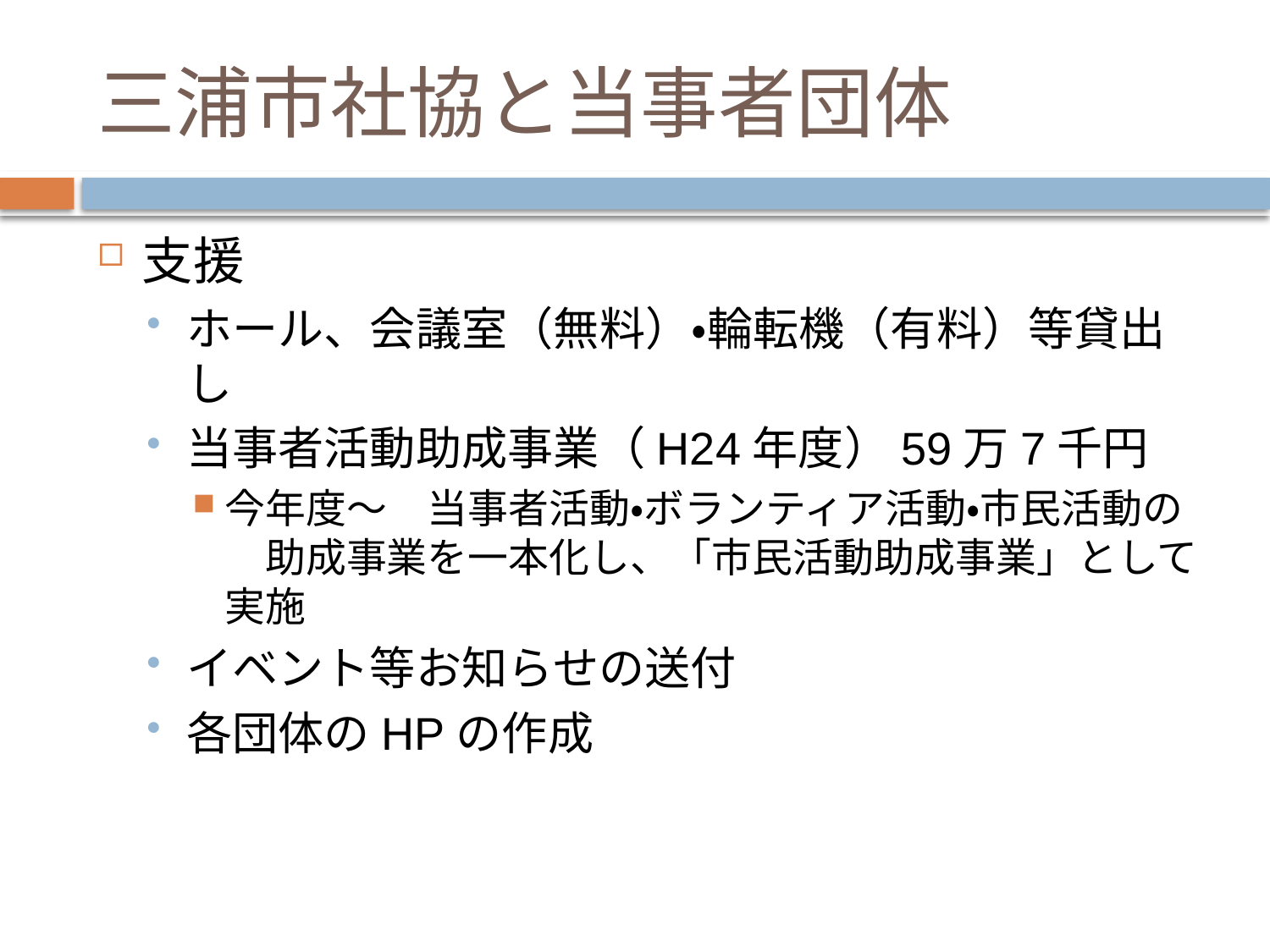

# 三浦市社協と当事者団体
支援
ホール、会議室（無料）・輪転機（有料）等貸出し
当事者活動助成事業（H24年度）59万7千円
今年度～　当事者活動・ボランティア活動・市民活動の　助成事業を一本化し、「市民活動助成事業」として実施
イベント等お知らせの送付
各団体のHPの作成